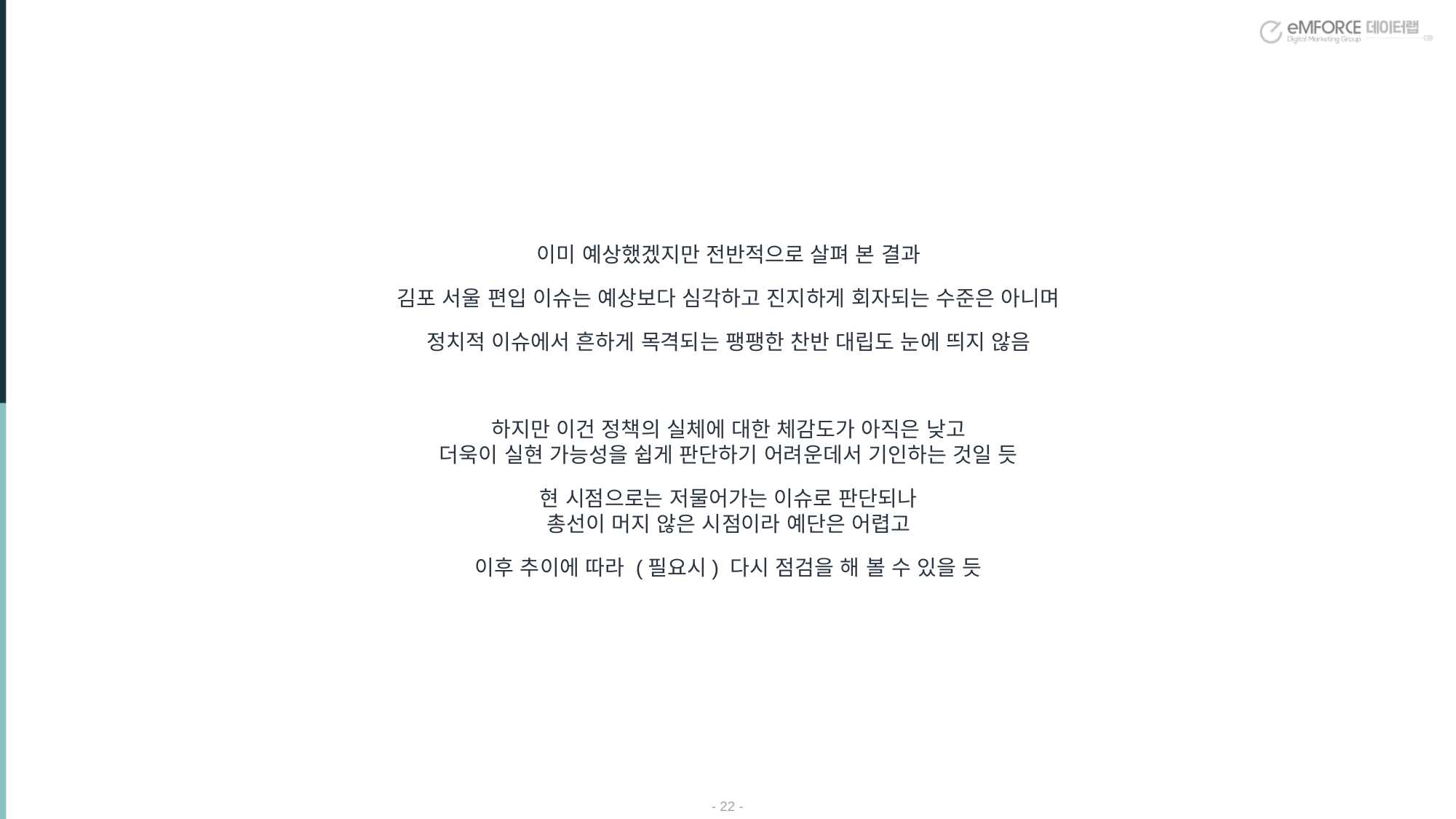

이미 예상했겠지만 전반적으로 살펴 본 결과
김포 서울 편입 이슈는 예상보다 심각하고 진지하게 회자되는 수준은 아니며
정치적 이슈에서 흔하게 목격되는 팽팽한 찬반 대립도 눈에 띄지 않음

하지만 이건 정책의 실체에 대한 체감도가 아직은 낮고
더욱이 실현 가능성을 쉽게 판단하기 어려운데서 기인하는 것일 듯
현 시점으로는 저물어가는 이슈로 판단되나
총선이 머지 않은 시점이라 예단은 어렵고
이후 추이에 따라 (필요시) 다시 점검을 해 볼 수 있을 듯
- 22 -